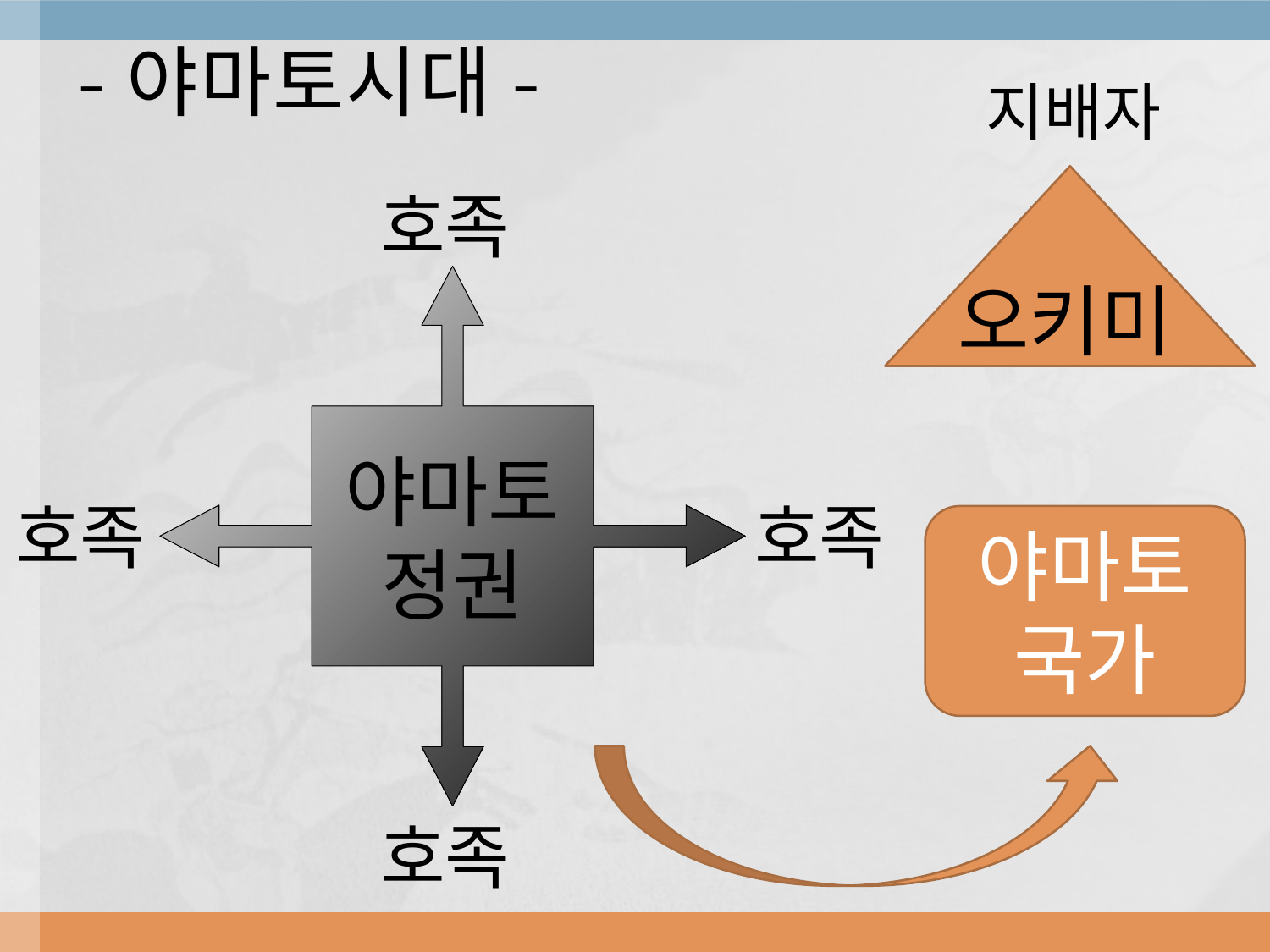

# -야마토시대-
지배자

오키미
호족
호족
호족
호족
야마토
정권
야마토
국가